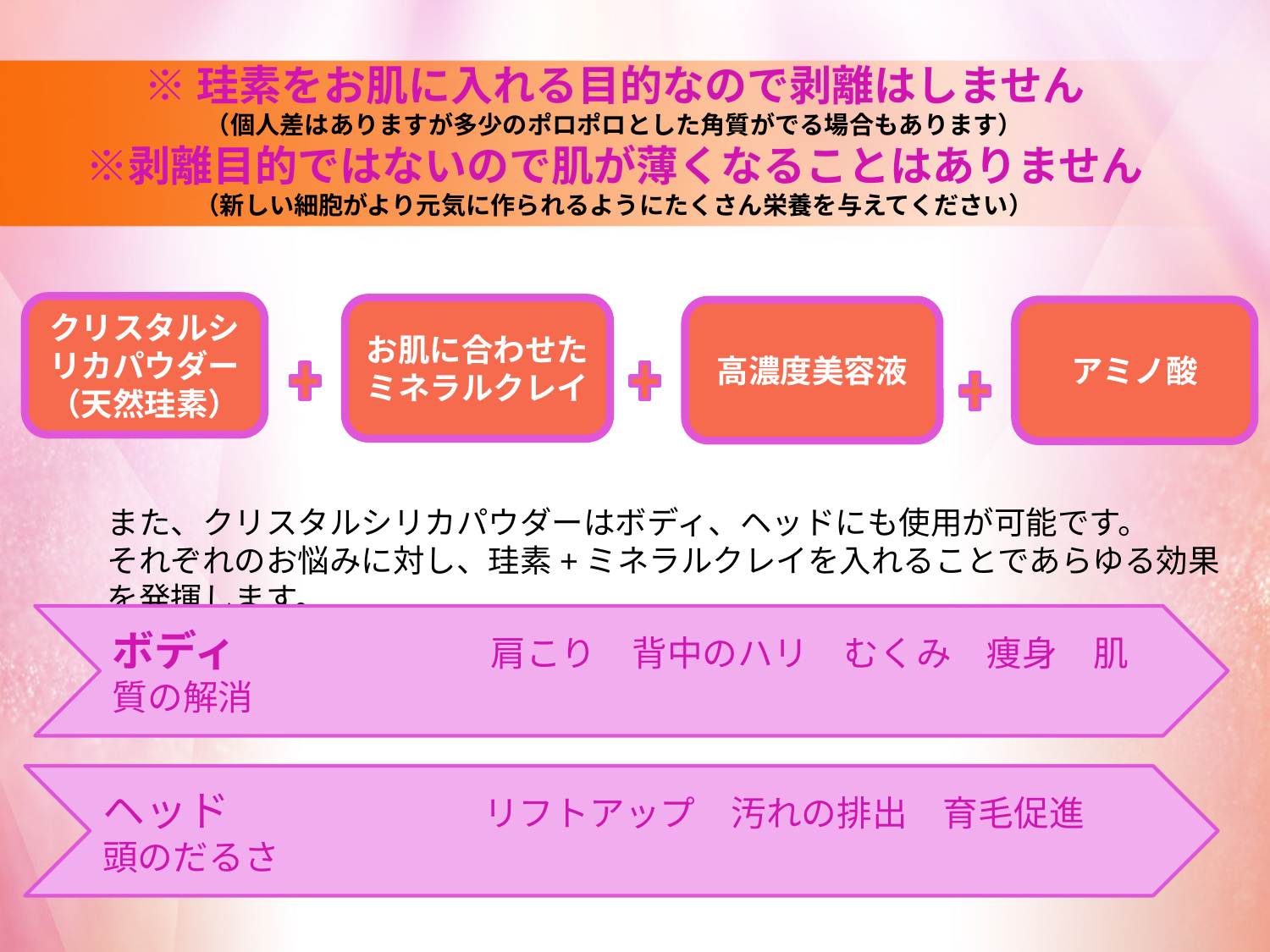

# ※珪素をお肌に入れる目的なので剥離はしません （個人差はありますが多少のポロポロとした角質がでる場合もあります） ※剥離目的ではないので肌が薄くなることはありません （新しい細胞がより元気に作られるようにたくさん栄養を与えてください）
クリスタルシリカパウダー
（天然珪素）
お肌に合わせたミネラルクレイ
アミノ酸
高濃度美容液

また、クリスタルシリカパウダーはボディ、ヘッドにも使用が可能です。
それぞれのお悩みに対し、珪素+ミネラルクレイを入れることであらゆる効果を発揮します。
ボディ　　　　　　　　肩こり　背中のハリ　むくみ　痩身　肌質の解消
ヘッド　　　　　　　　リフトアップ　汚れの排出　育毛促進　頭のだるさ